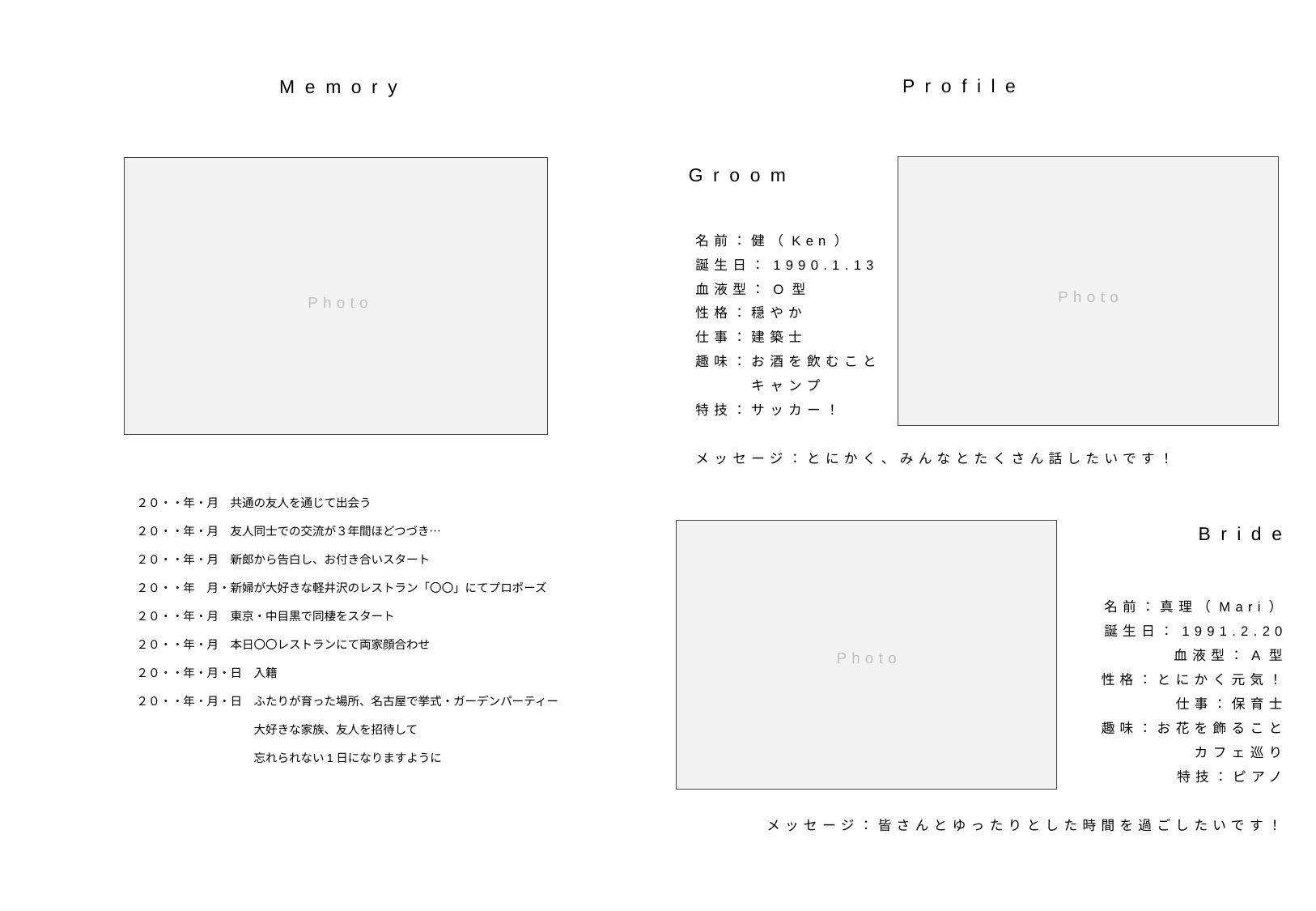

Profile
Memory
Groom

名前：健（Ken）
誕生日：1990.1.13
血液型：O型
性格：穏やか
仕事：建築士
趣味：お酒を飲むこと
　　　キャンプ
特技：サッカー！

メッセージ：とにかく、みんなとたくさん話したいです！
Photo
Photo
２０・・年・月　共通の友人を通じて出会う
２０・・年・月　友人同士での交流が３年間ほどつづき…
２０・・年・月　新郎から告白し、お付き合いスタート
２０・・年　月・新婦が大好きな軽井沢のレストラン「〇〇」にてプロポーズ
２０・・年・月　東京・中目黒で同棲をスタート
２０・・年・月　本日〇〇レストランにて両家顔合わせ
２０・・年・月・日　入籍
２０・・年・月・日　ふたりが育った場所、名古屋で挙式・ガーデンパーティー
　　　　　　　　　　大好きな家族、友人を招待して
　　　　　　　　　　忘れられない1日になりますように
Bride

名前：真理（Mari）
誕生日：1991.2.20
血液型：A型
性格：とにかく元気！
仕事：保育士
趣味：お花を飾ること
　　　カフェ巡り
特技：ピアノ

メッセージ：皆さんとゆったりとした時間を過ごしたいです！
Photo